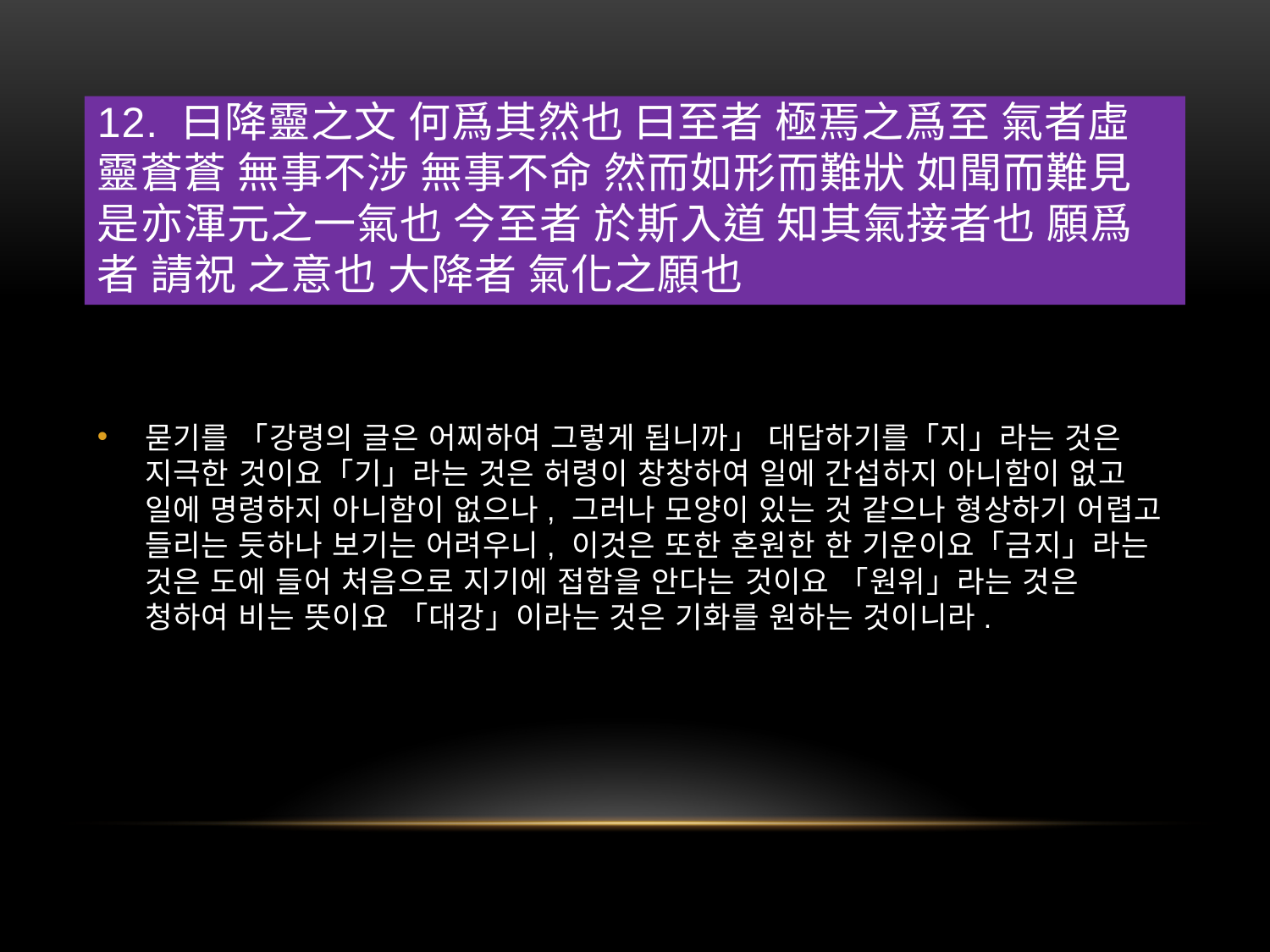

# 12. 曰降靈之文 何爲其然也 曰至者 極焉之爲至 氣者虛靈蒼蒼 無事不涉 無事不命 然而如形而難狀 如聞而難見 是亦渾元之一氣也 今至者 於斯入道 知其氣接者也 願爲者 請祝 之意也 大降者 氣化之願也
묻기를 「강령의 글은 어찌하여 그렇게 됩니까」 대답하기를「지」라는 것은 지극한 것이요「기」라는 것은 허령이 창창하여 일에 간섭하지 아니함이 없고 일에 명령하지 아니함이 없으나, 그러나 모양이 있는 것 같으나 형상하기 어렵고 들리는 듯하나 보기는 어려우니, 이것은 또한 혼원한 한 기운이요「금지」라는 것은 도에 들어 처음으로 지기에 접함을 안다는 것이요 「원위」라는 것은 청하여 비는 뜻이요 「대강」이라는 것은 기화를 원하는 것이니라.